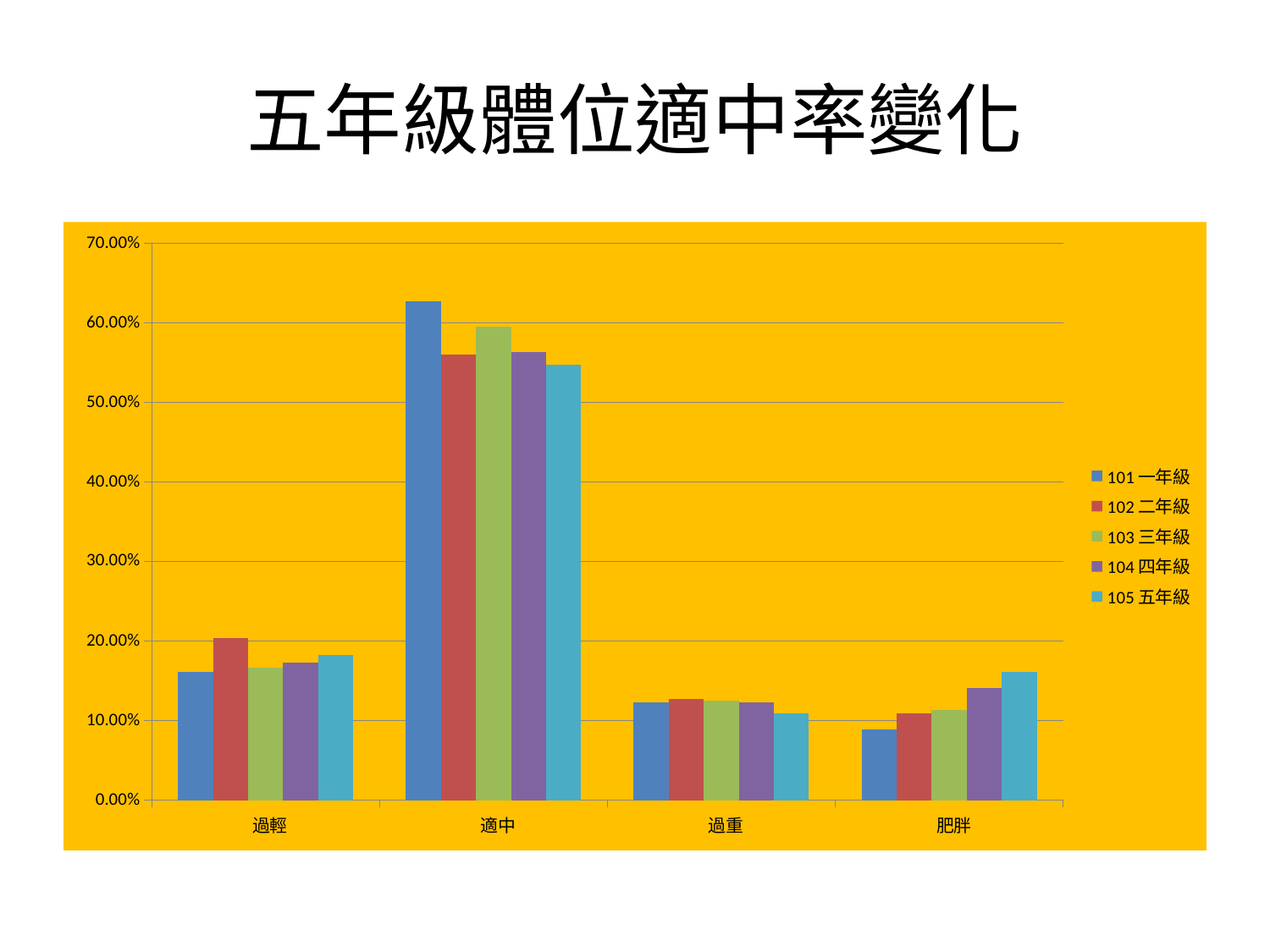

# 五年級體位適中率變化

### Chart

| Category |  |  |  |  |  |
|---|---|---|---|---|---|
|  過輕 | 0.16112084063047286 | 0.20344827586206896 | 0.16610169491525423 | 0.17275747508305647 | 0.18257956448911222 |
|  適中 | 0.626970227670753 | 0.5603448275862069 | 0.5949152542372881 | 0.5631229235880398 | 0.5477386934673367 |
|  過重 | 0.12259194395796848 | 0.12758620689655173 | 0.12542372881355932 | 0.12292358803986711 | 0.10887772194304858 |
|  肥胖 | 0.0893169877408056 | 0.10862068965517241 | 0.1135593220338983 | 0.14119601328903655 | 0.16080402010050251 |